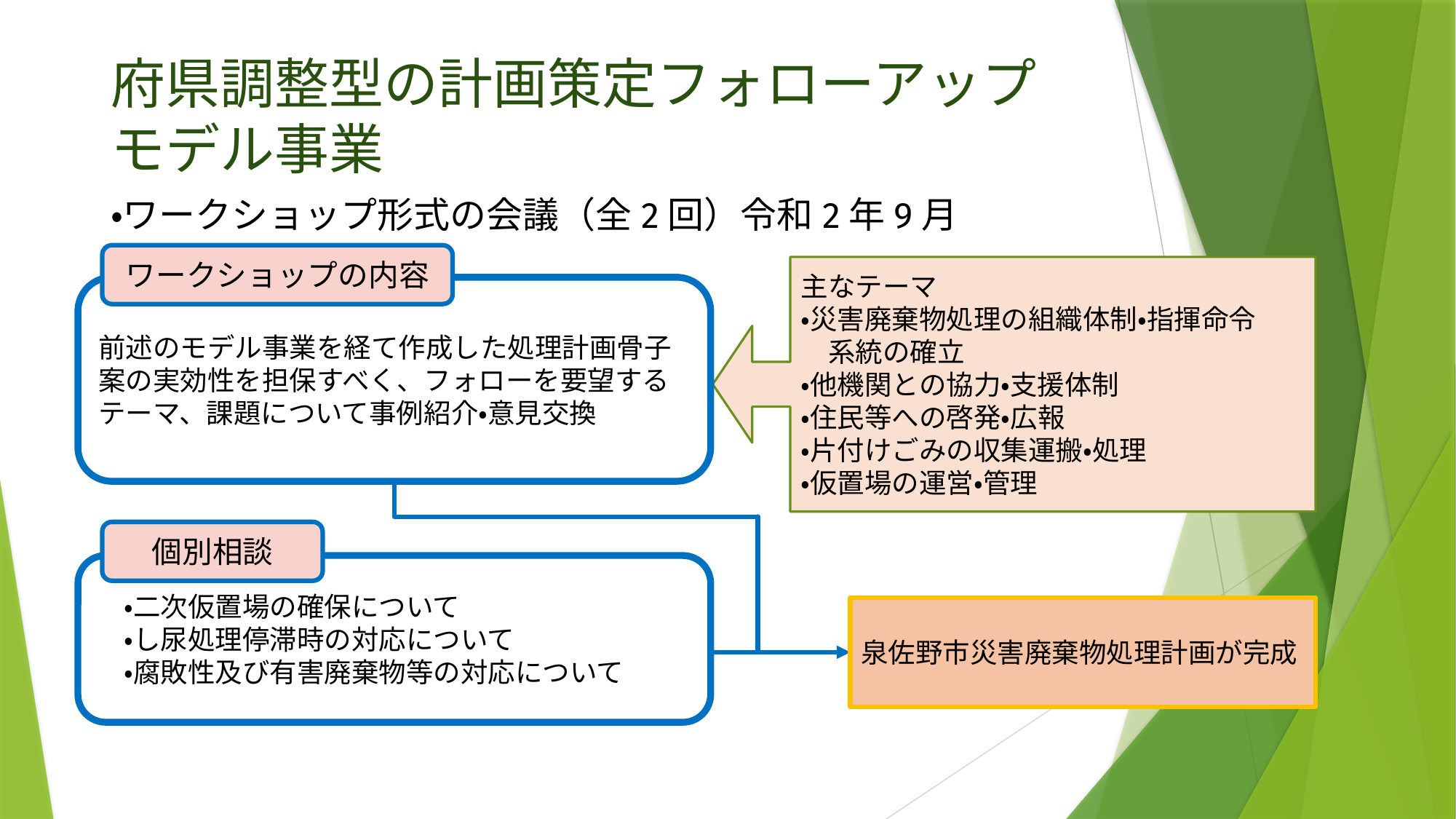

# 府県調整型の計画策定フォローアップモデル事業
・ワークショップ形式の会議（全2回）令和2年9月

ワークショップの内容
主なテーマ
・災害廃棄物処理の組織体制・指揮命令
　系統の確立
・他機関との協力・支援体制
・住民等への啓発・広報
・片付けごみの収集運搬・処理
・仮置場の運営・管理
前述のモデル事業を経て作成した処理計画骨子案の実効性を担保すべく、フォローを要望するテーマ、課題について事例紹介・意見交換
個別相談
　・二次仮置場の確保について
　・し尿処理停滞時の対応について
　・腐敗性及び有害廃棄物等の対応について

泉佐野市災害廃棄物処理計画が完成